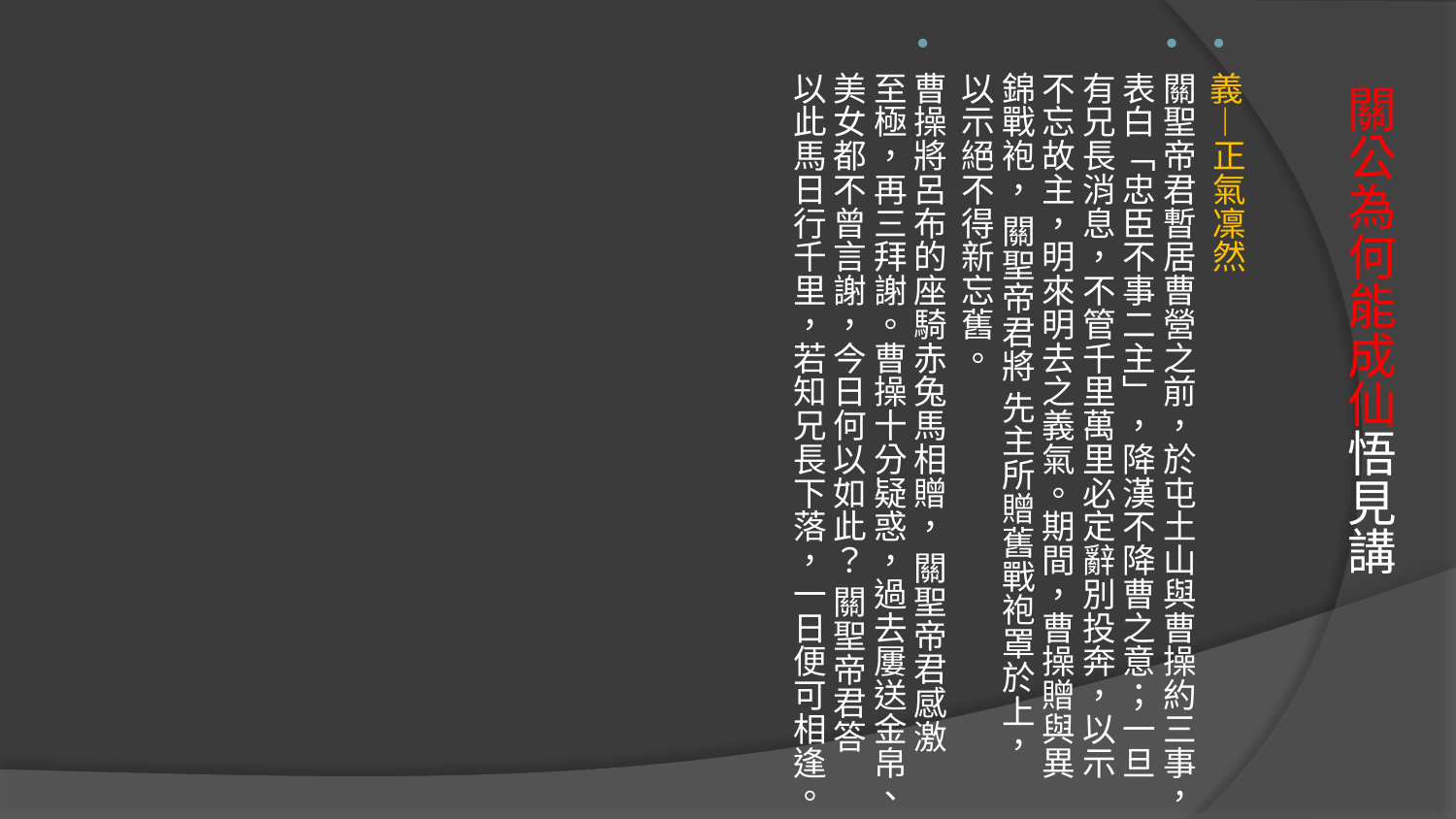

義—正氣凜然
關聖帝君暫居曹營之前，於屯土山與曹操約三事，表白「忠臣不事二主」，降漢不降曹之意；一旦有兄長消息，不管千里萬里必定辭別投奔，以示不忘故主，明來明去之義氣。期間，曹操贈與異錦戰袍， 關聖帝君將 先主所贈舊戰袍罩於上，以示絕不得新忘舊。
曹操將呂布的座騎赤兔馬相贈， 關聖帝君感激至極，再三拜謝。曹操十分疑惑，過去屢送金帛、美女都不曾言謝，今日何以如此？ 關聖帝君答以此馬日行千里，若知兄長下落，一日便可相逢。

# 關公為何能成仙悟見講